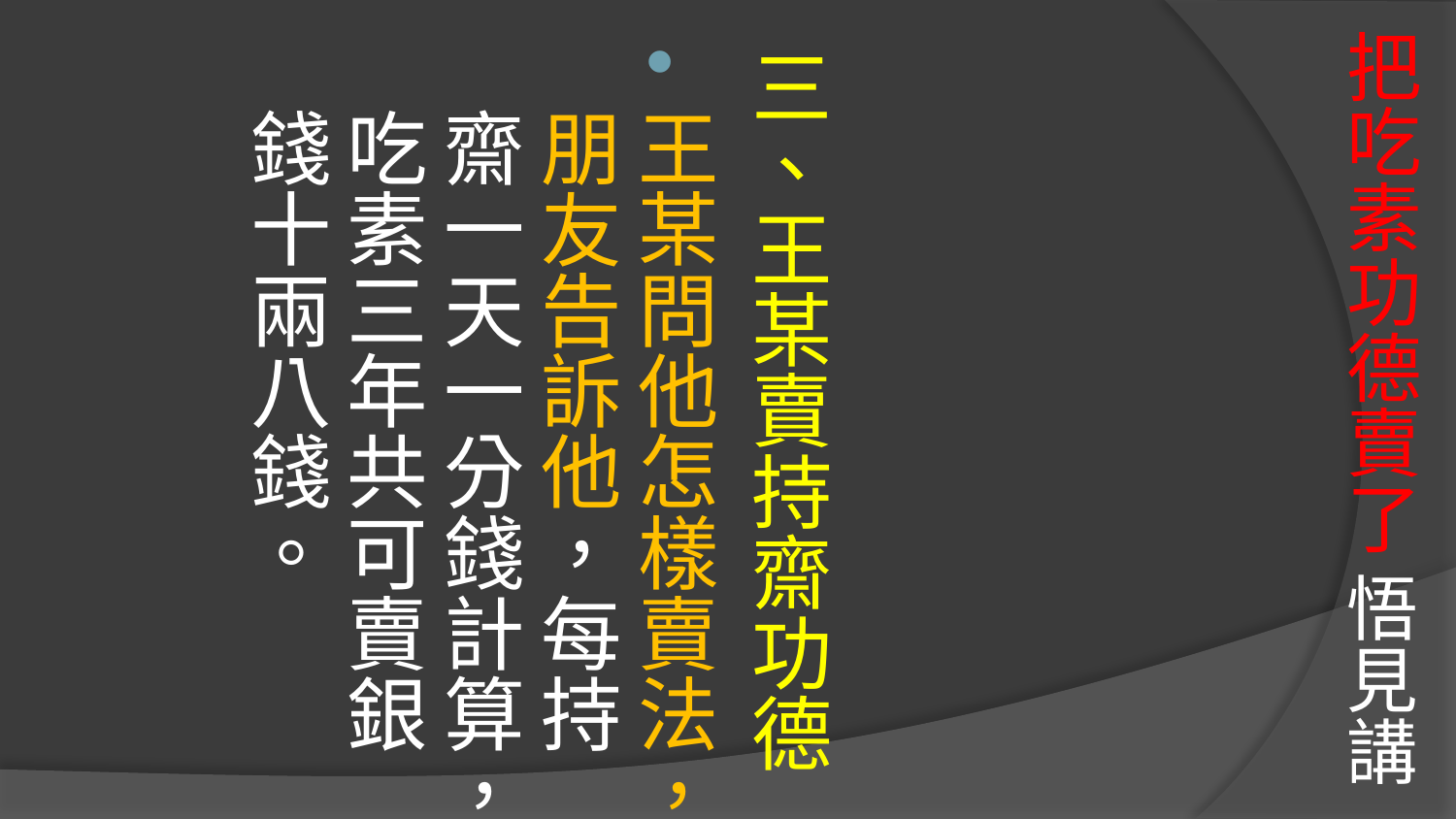

# 把吃素功德賣了 悟見講
三、王某賣持齋功德
王某問他怎樣賣法，朋友告訴他，每持齋一天一分錢計算，吃素三年共可賣銀錢十兩八錢。